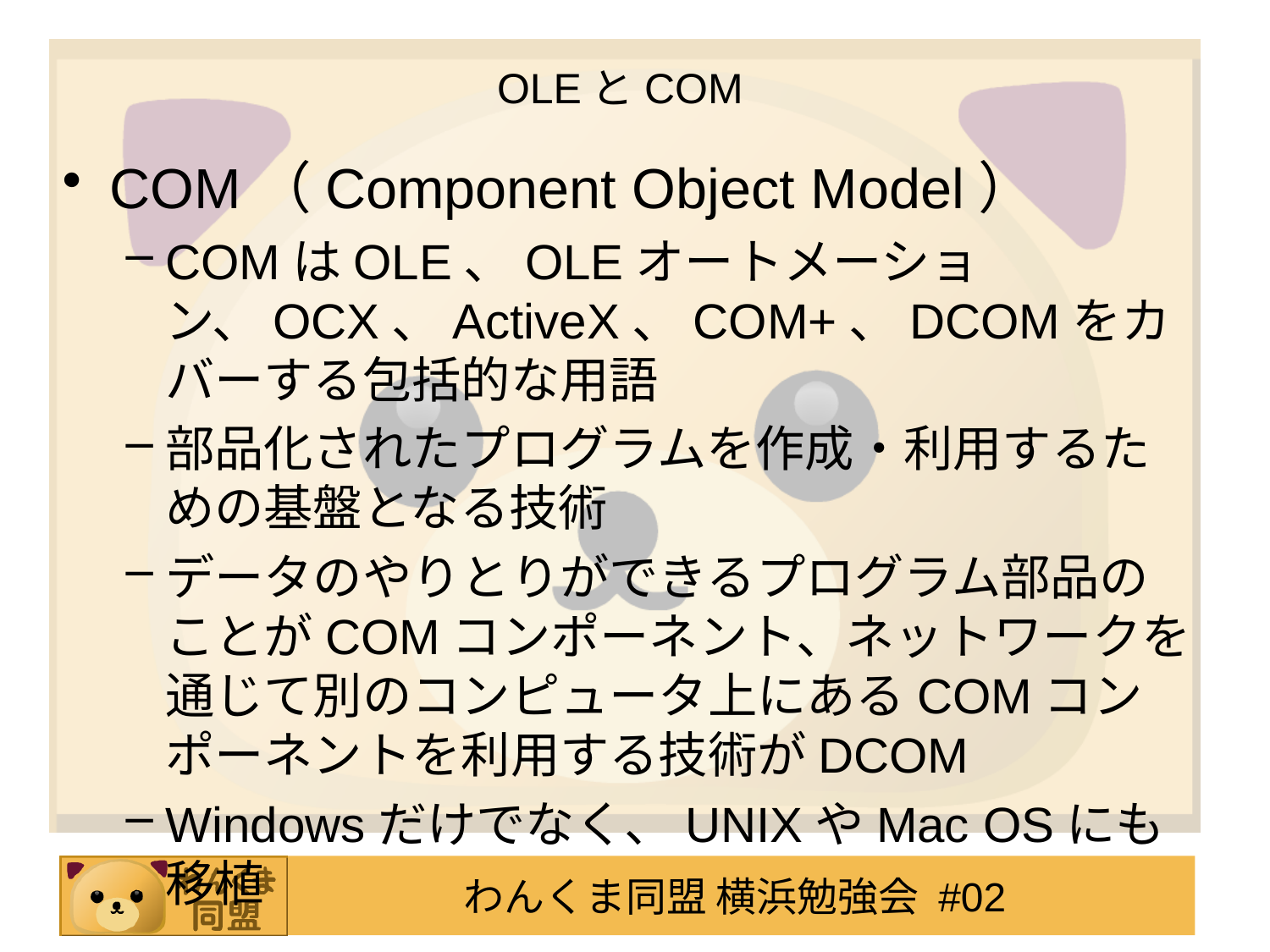

# OLEとCOM
COM（Component Object Model）
COMはOLE、OLEオートメーション、OCX、ActiveX、COM+、DCOMをカバーする包括的な用語
部品化されたプログラムを作成・利用するための基盤となる技術
データのやりとりができるプログラム部品のことがCOMコンポーネント、ネットワークを通じて別のコンピュータ上にあるCOMコンポーネントを利用する技術がDCOM
Windowsだけでなく、UNIXやMac OSにも移植